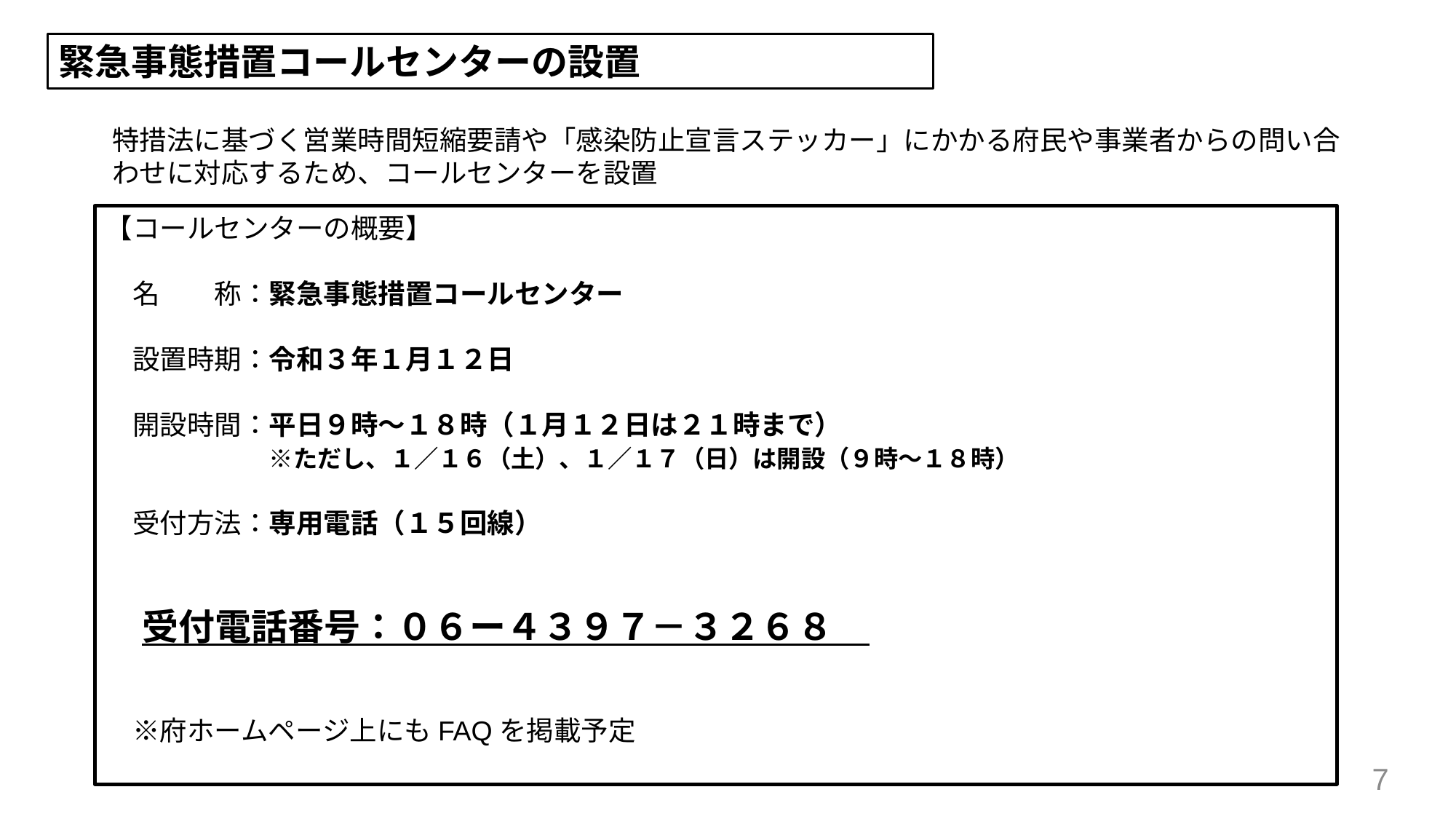

緊急事態措置コールセンターの設置
特措法に基づく営業時間短縮要請や「感染防止宣言ステッカー」にかかる府民や事業者からの問い合わせに対応するため、コールセンターを設置
【コールセンターの概要】

　名　　称：緊急事態措置コールセンター

　設置時期：令和３年１月１２日

　開設時間：平日９時～１８時（１月１２日は２１時まで）
　　　　　　※ただし、１／１６（土）、１／１７（日）は開設（９時～１８時）

　受付方法：専用電話（１５回線）

　受付電話番号：０６ー４３９７－３２６８

　※府ホームページ上にもFAQを掲載予定

7